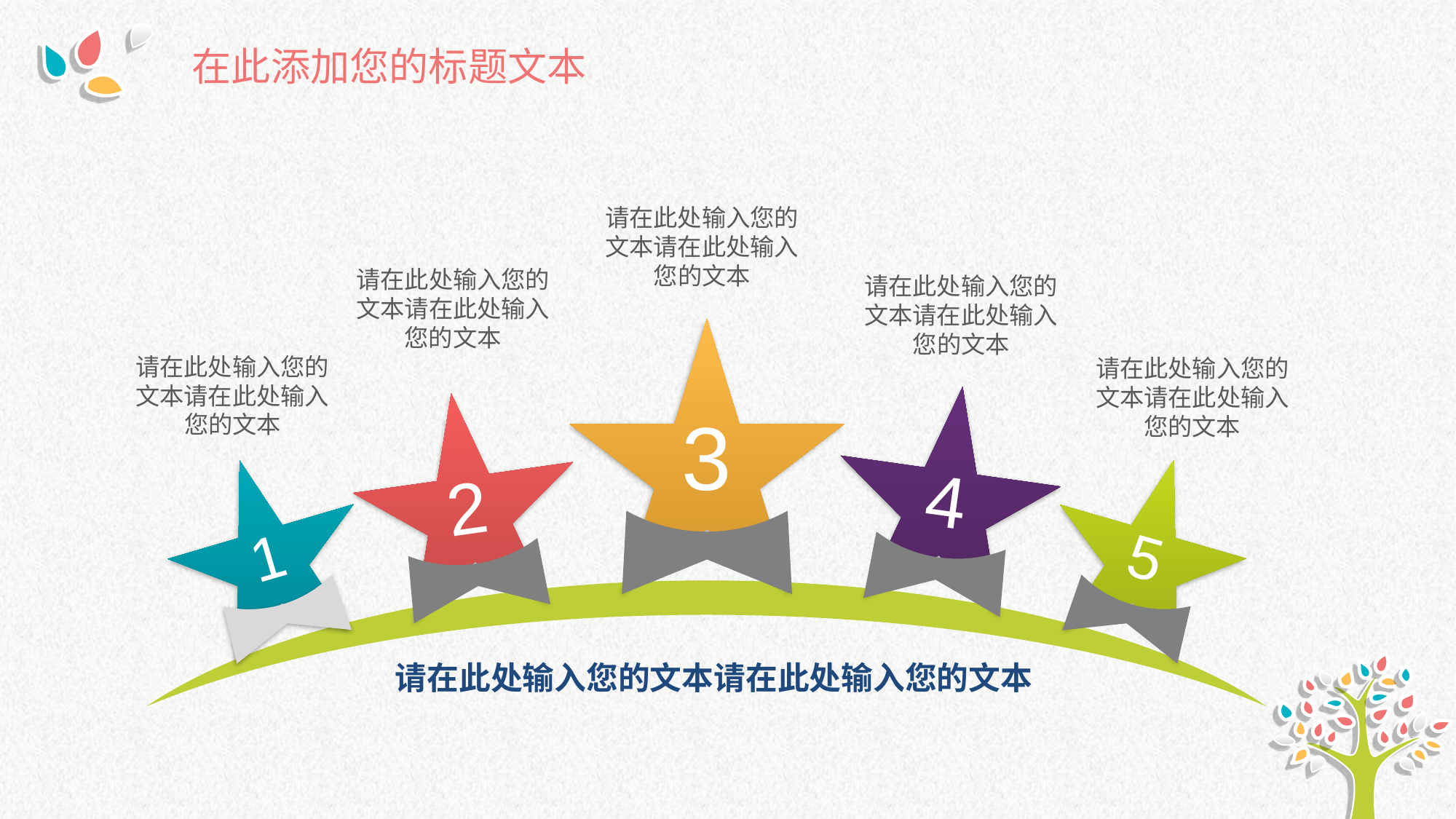

在此添加您的标题文本
请在此处输入您的文本请在此处输入您的文本

3

请在此处输入您的文本请在此处输入您的文本

2

请在此处输入您的文本请在此处输入您的文本

4

请在此处输入您的文本请在此处输入您的文本

1

请在此处输入您的文本请在此处输入您的文本

5

请在此处输入您的文本请在此处输入您的文本